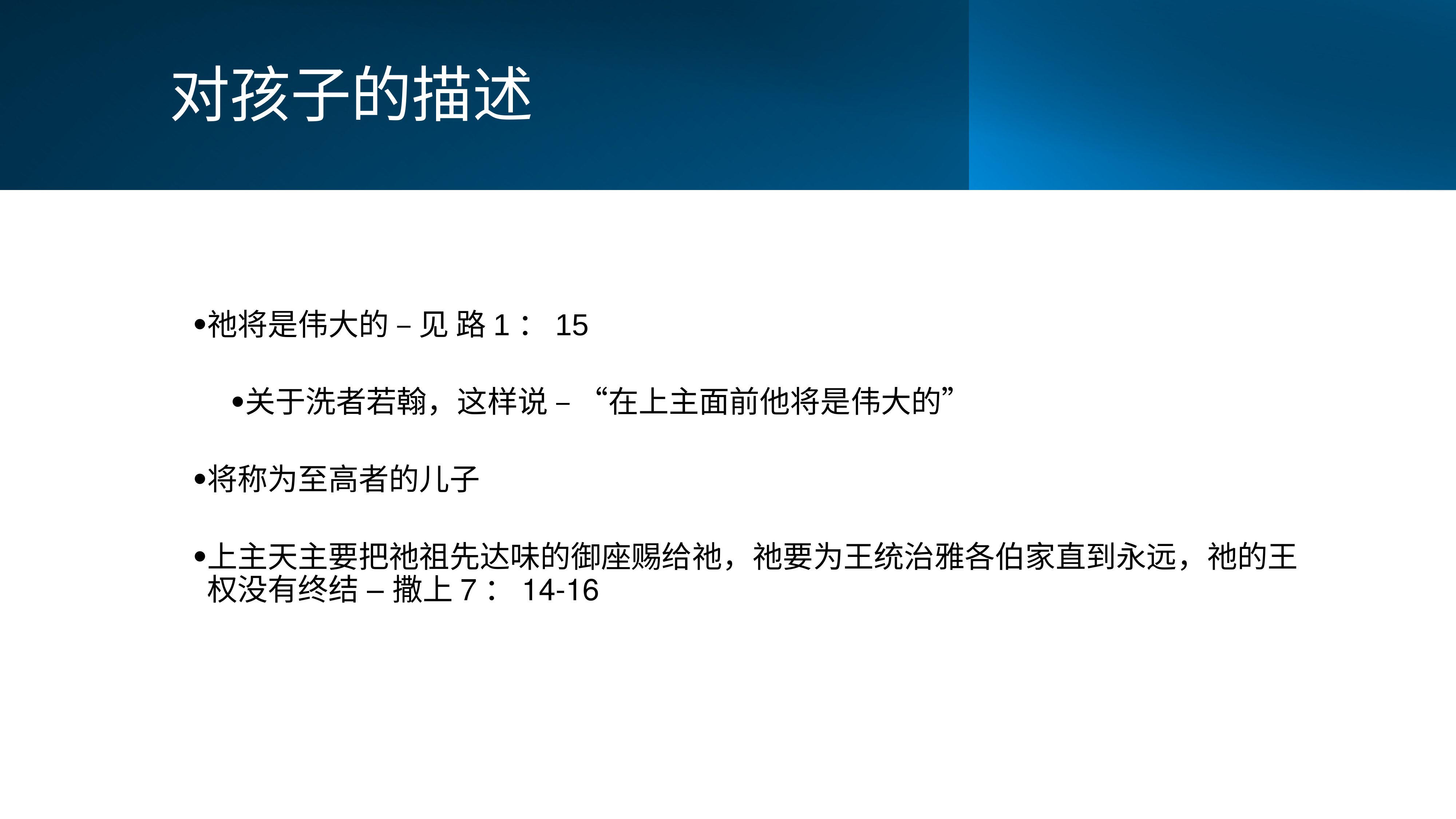

# 对孩子的描述
祂将是伟大的 – 见 路1：15
关于洗者若翰，这样说 – “在上主面前他将是伟大的”
将称为至高者的儿子
上主天主要把祂祖先达味的御座赐给祂，祂要为王统治雅各伯家直到永远，祂的王权没有终结 – 撒上7：14-16